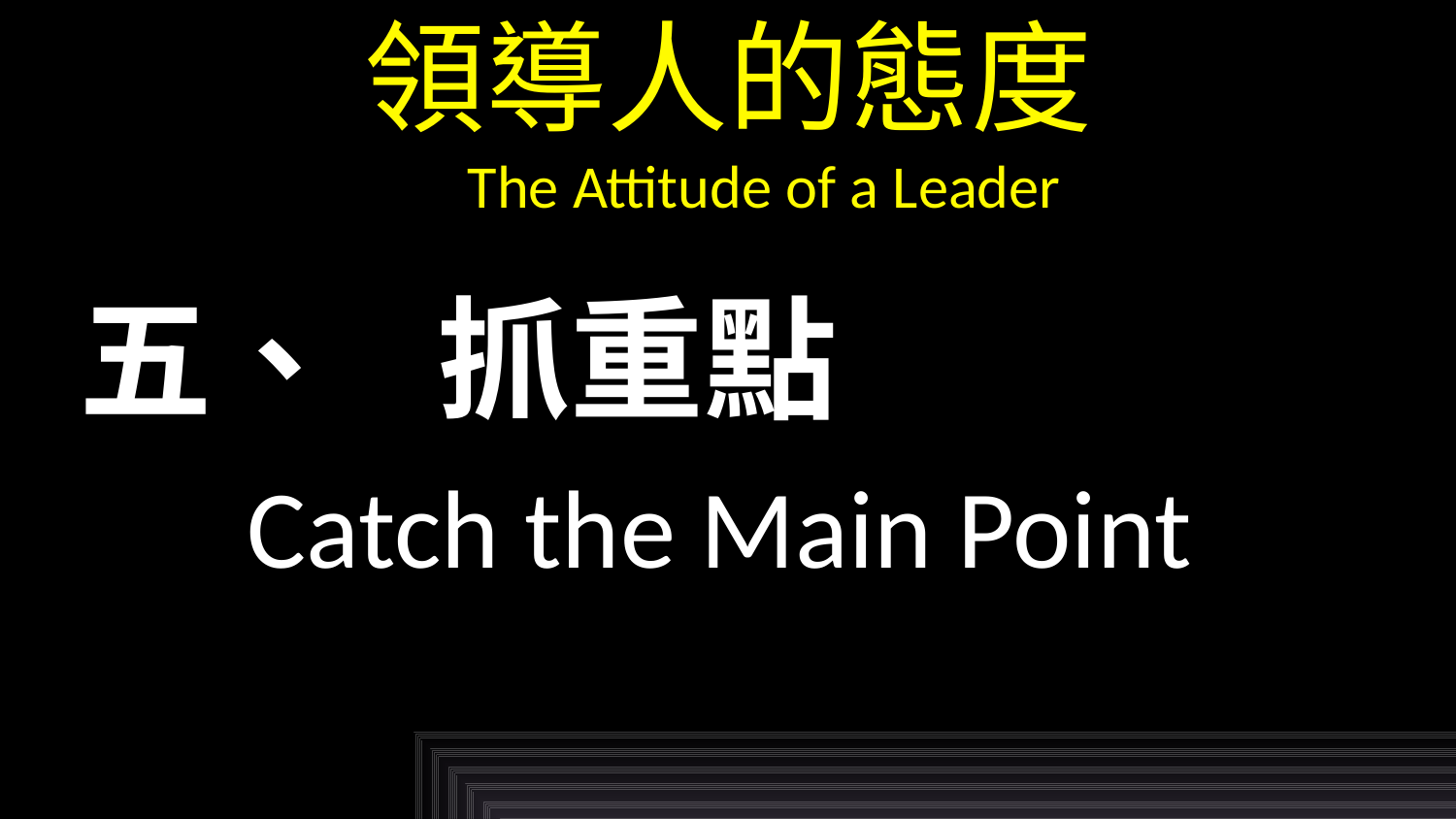

# 領導人的態度 The Attitude of a Leader
五、   抓重點
Catch the Main Point